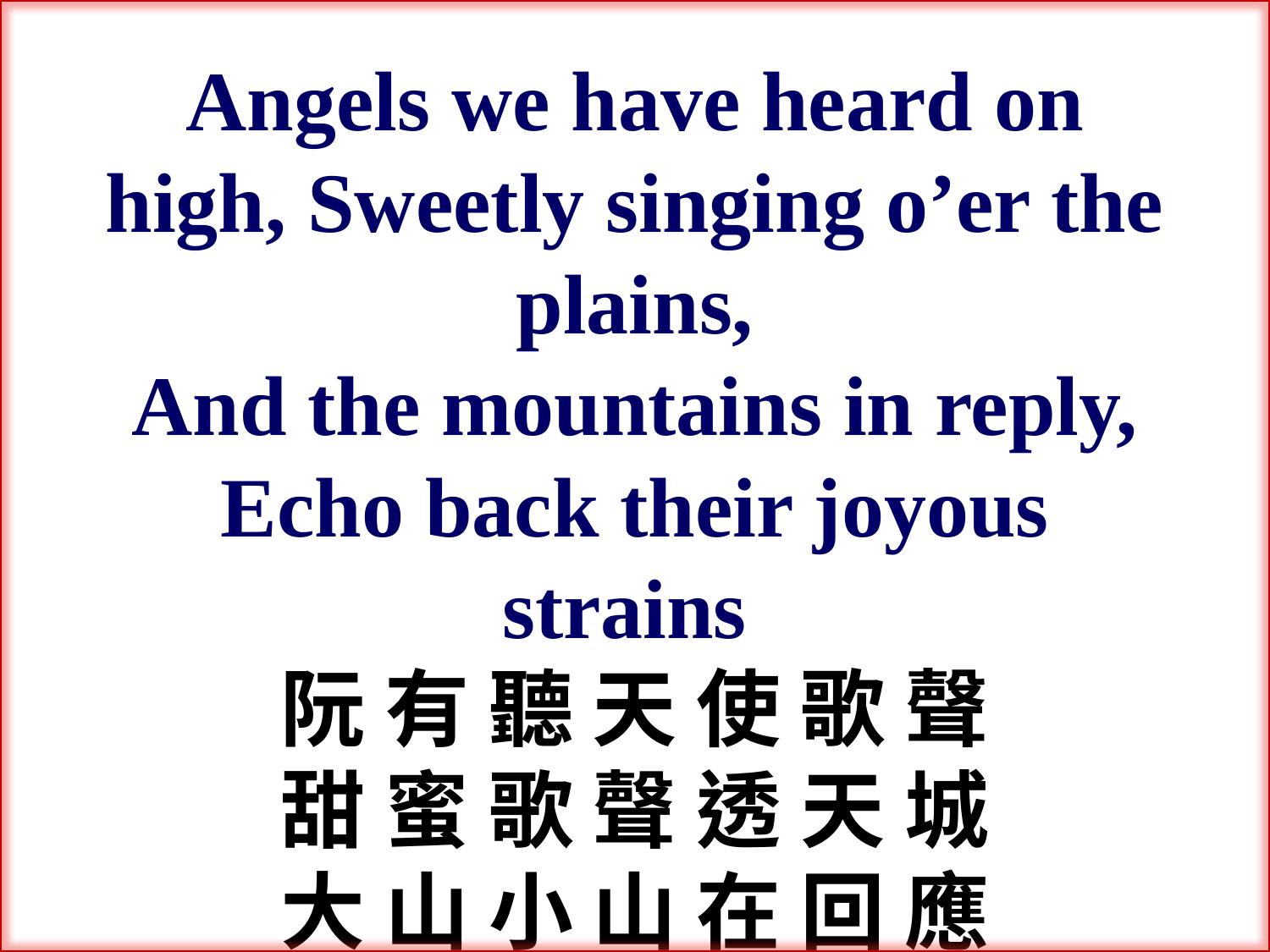

Angels we have heard on high, Sweetly singing o’er the plains,
And the mountains in reply, Echo back their joyous strains.
阮 有 聽 天 使 歌 聲
甜 蜜 歌 聲 透 天 城
大 山 小 山 在 回 應
歡 喜 音 韻 應 無 停